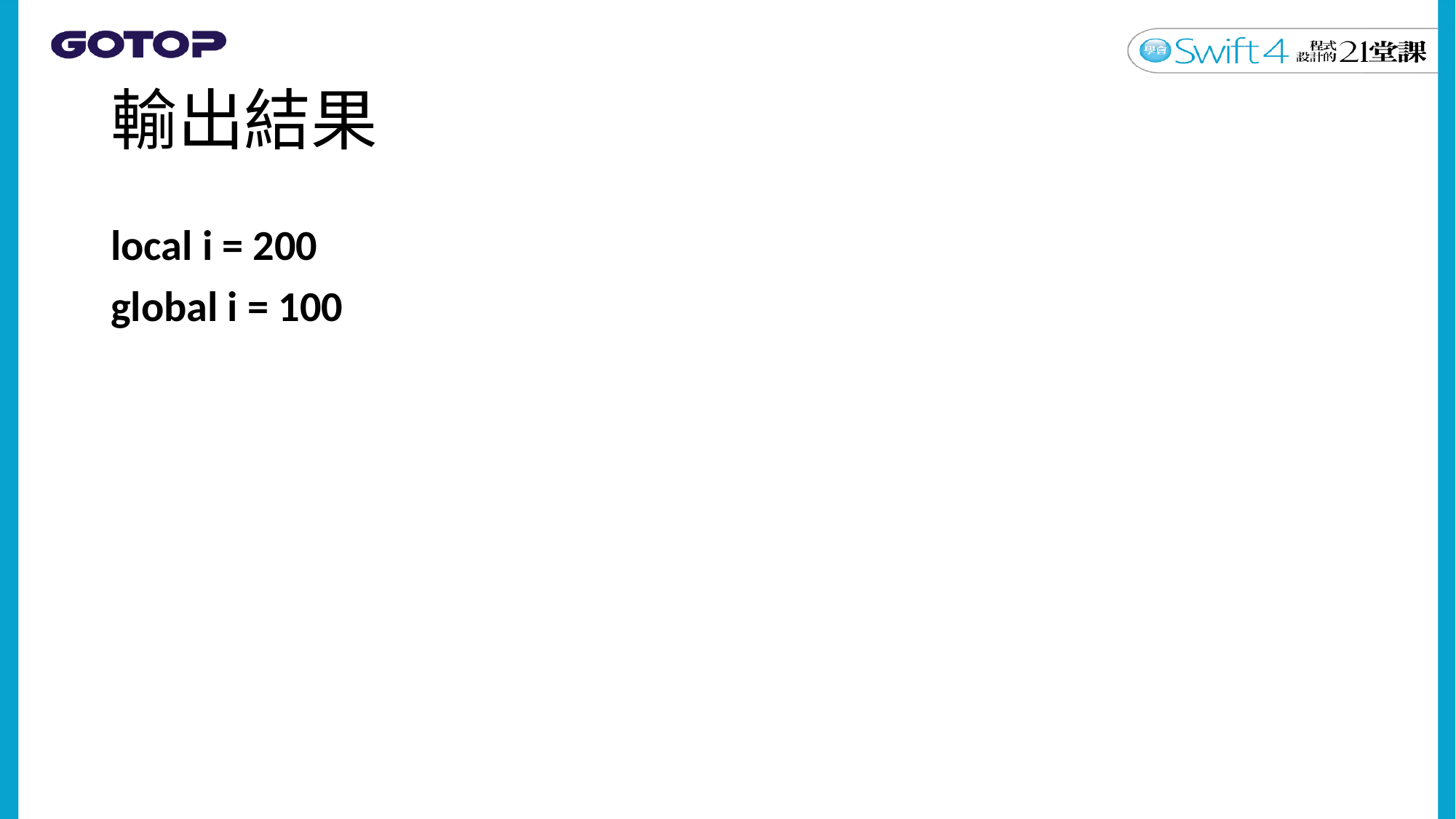

# 輸出結果
local i = 200
global i = 100